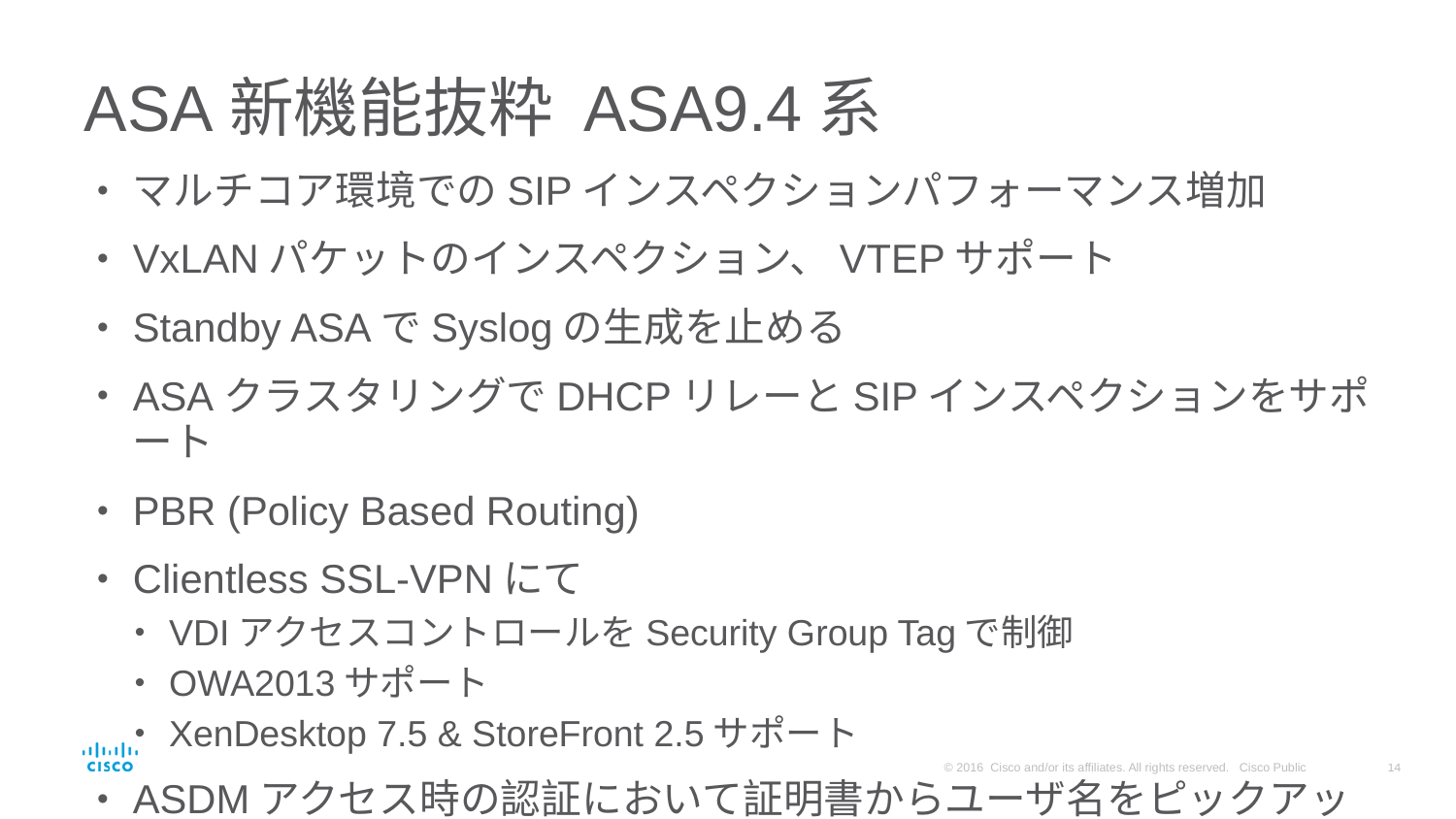

# ASA新機能抜粋 ASA9.4系
マルチコア環境でのSIPインスペクションパフォーマンス増加
VxLANパケットのインスペクション、VTEPサポート
Standby ASAでSyslogの生成を止める
ASAクラスタリングでDHCPリレーとSIPインスペクションをサポート
PBR (Policy Based Routing)
Clientless SSL-VPNにて
VDIアクセスコントロールをSecurity Group Tagで制御
OWA2013サポート
XenDesktop 7.5 & StoreFront 2.5サポート
ASDMアクセス時の認証において証明書からユーザ名をピックアップ